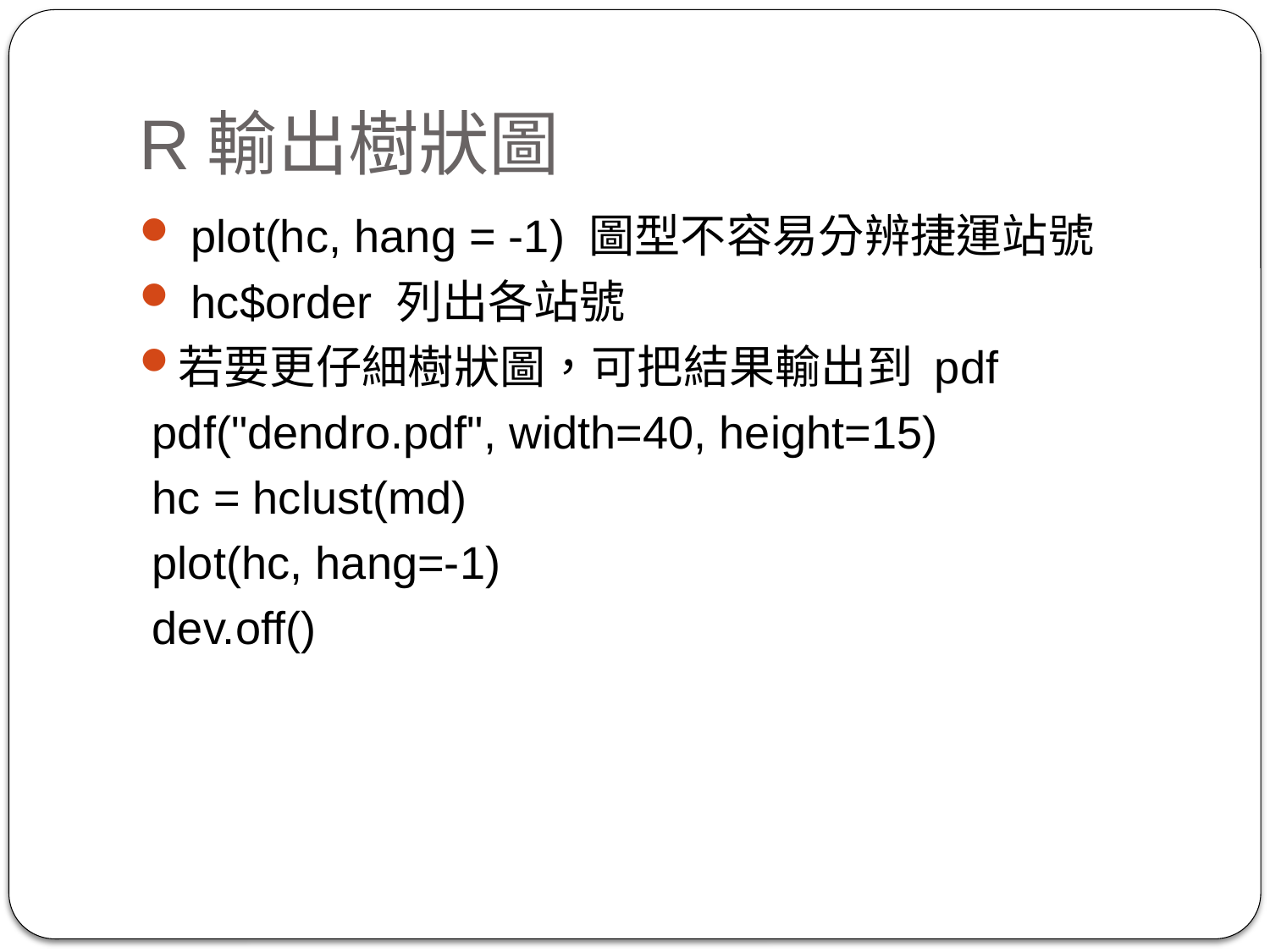

# R輸出樹狀圖
 plot(hc, hang = -1) 圖型不容易分辨捷運站號
 hc$order 列出各站號
若要更仔細樹狀圖，可把結果輸出到 pdf
 pdf("dendro.pdf", width=40, height=15)
 hc = hclust(md)
 plot(hc, hang=-1)
 dev.off()